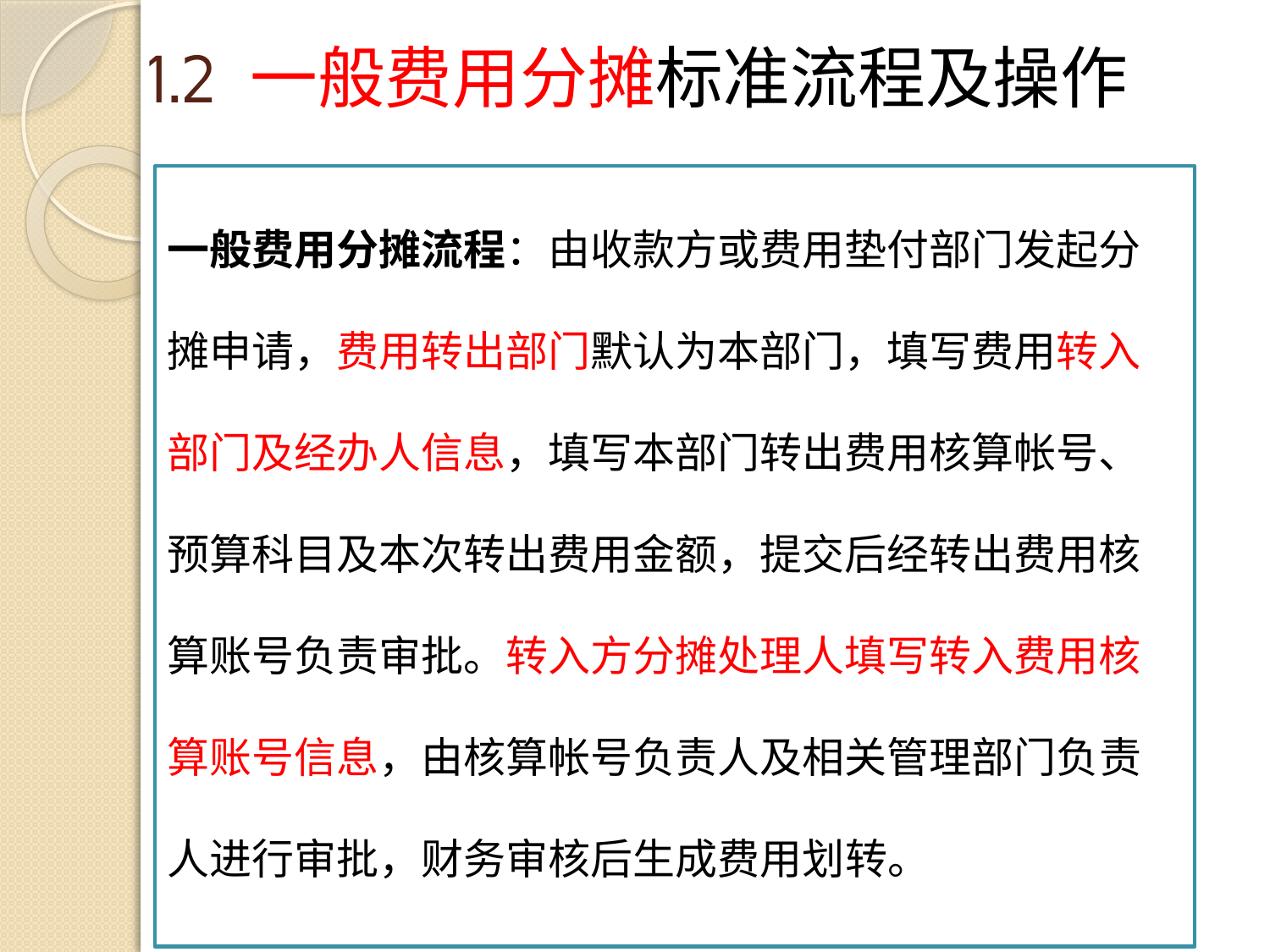

# 1.2 一般费用分摊标准流程及操作
一般费用分摊流程：由收款方或费用垫付部门发起分摊申请，费用转出部门默认为本部门，填写费用转入部门及经办人信息，填写本部门转出费用核算帐号、预算科目及本次转出费用金额，提交后经转出费用核算账号负责审批。转入方分摊处理人填写转入费用核算账号信息，由核算帐号负责人及相关管理部门负责人进行审批，财务审核后生成费用划转。